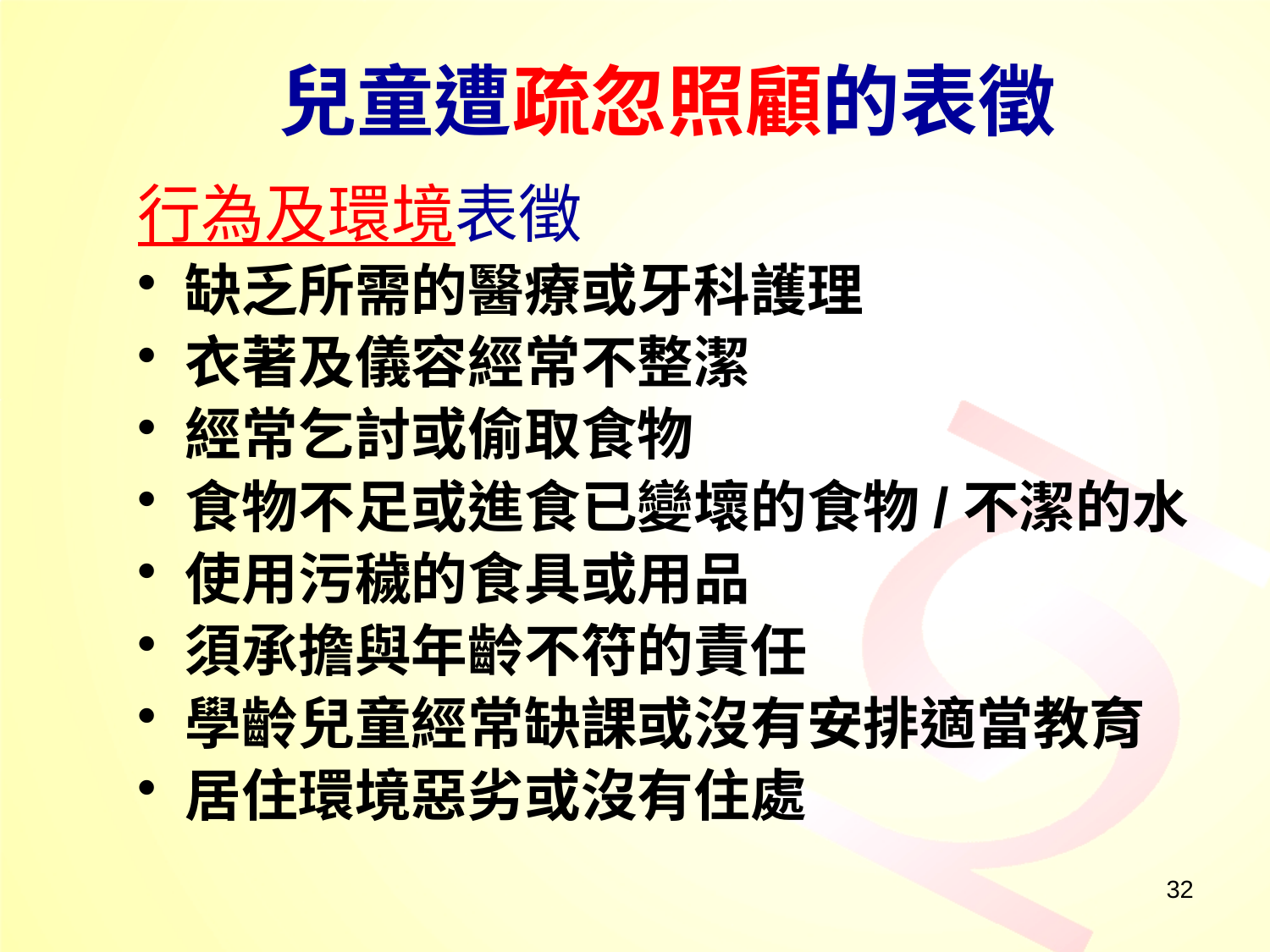

# 兒童遭疏忽照顧的表徵
行為及環境表徵
缺乏所需的醫療或牙科護理
衣著及儀容經常不整潔
經常乞討或偷取食物
食物不足或進食已變壞的食物/不潔的水
使用污穢的食具或用品
須承擔與年齡不符的責任
學齡兒童經常缺課或沒有安排適當教育
居住環境惡劣或沒有住處

32